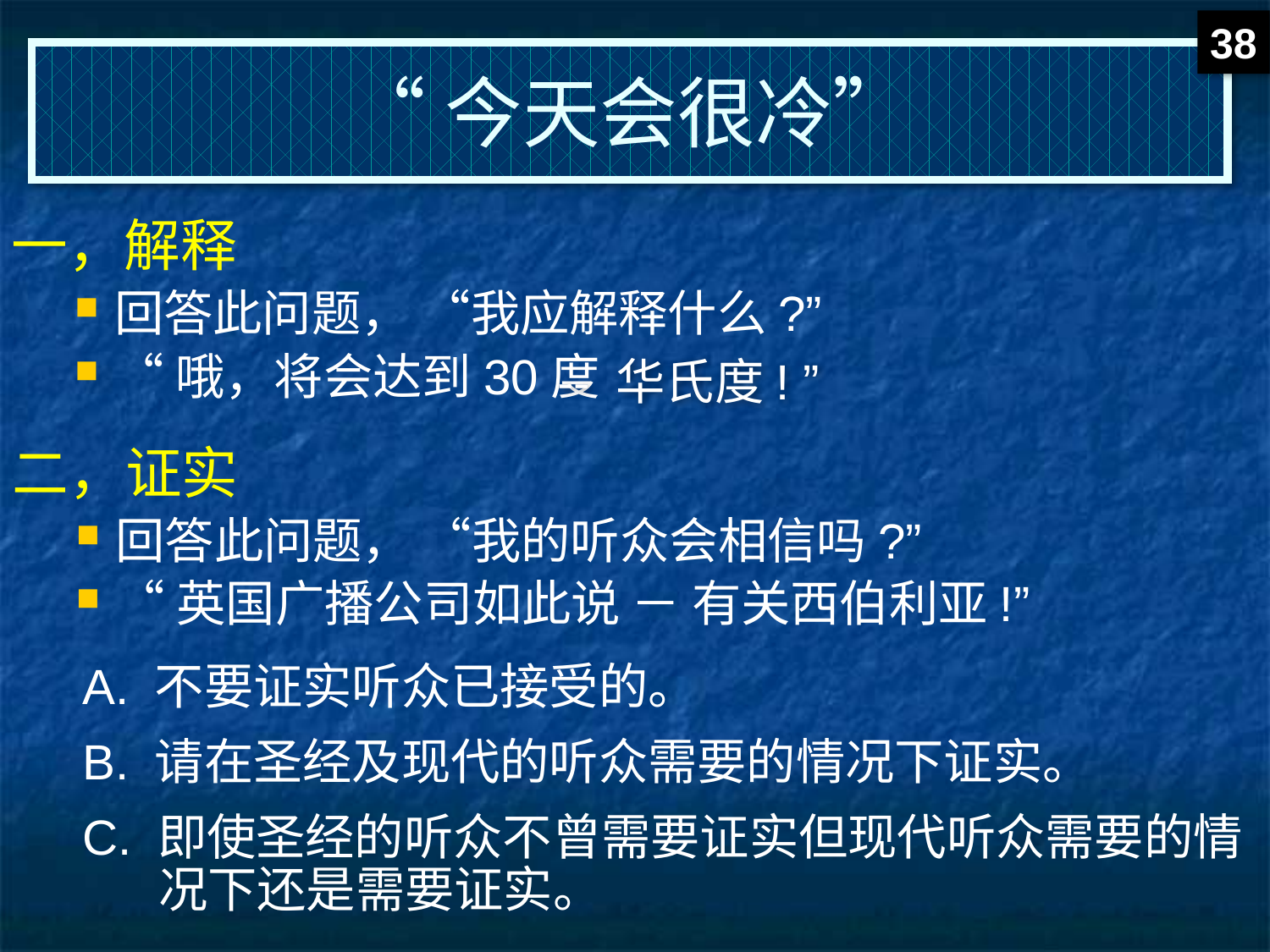

38
# “今天会很冷”
一，解释
回答此问题， “我应解释什么?”
“哦，将会达到30度
-- 华氏度! ”
二，证实
回答此问题， “我的听众会相信吗?”
“英国广播公司如此说 － 有关西伯利亚!”
A. 不要证实听众已接受的。
B. 请在圣经及现代的听众需要的情况下证实。
C. 即使圣经的听众不曾需要证实但现代听众需要的情况下还是需要证实。